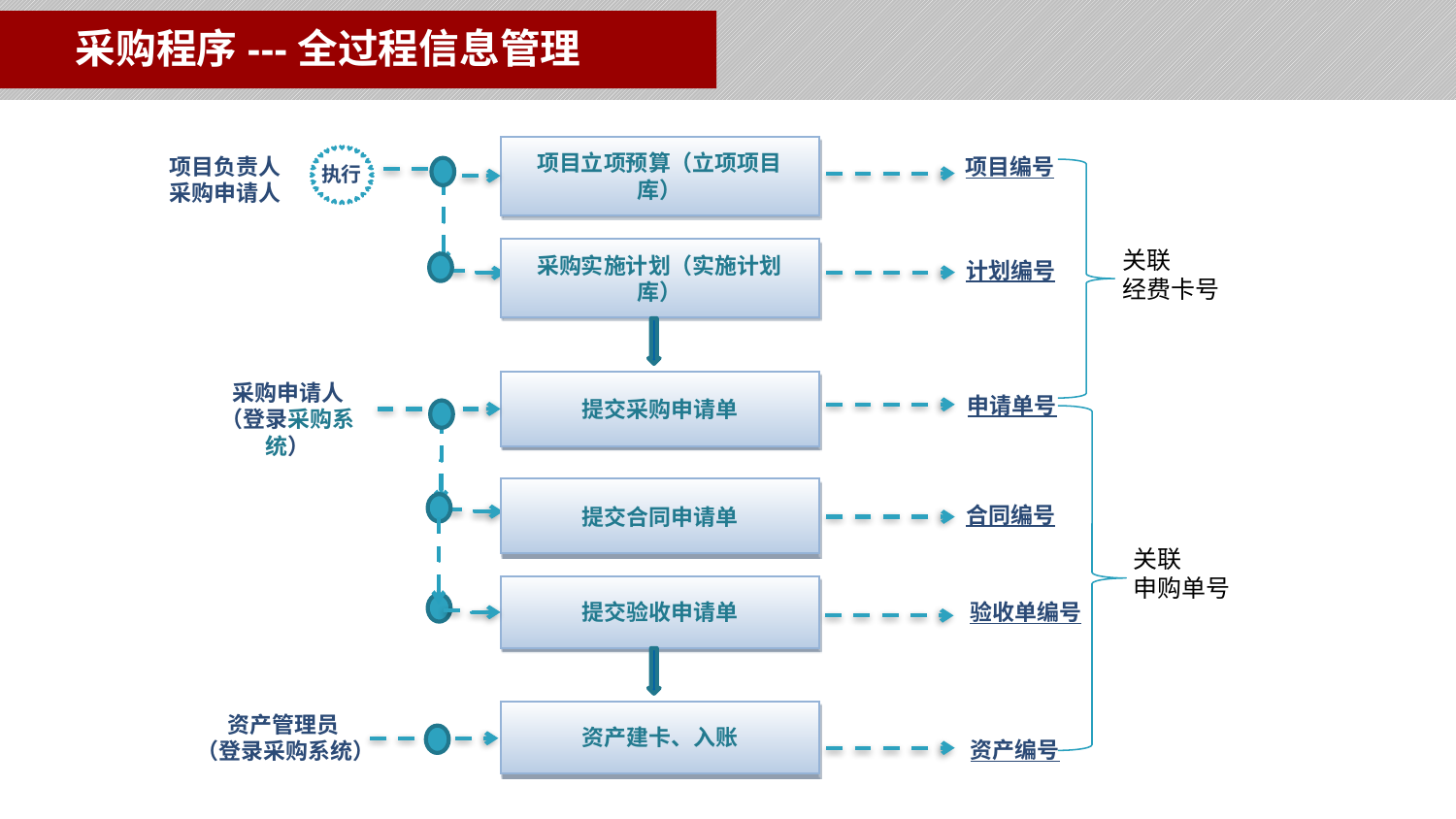

采购程序---全过程信息管理
项目立项预算（立项项目库）

项目负责人
采购申请人
项目编号
执行

关联
经费卡号
采购实施计划（实施计划库）
计划编号

采购申请人
（登录采购系统）
提交采购申请单
申请单号

提交合同申请单
合同编号

关联
申购单号
提交验收申请单
验收单编号

资产建卡、入账
     资产管理员
（登录采购系统）

资产编号